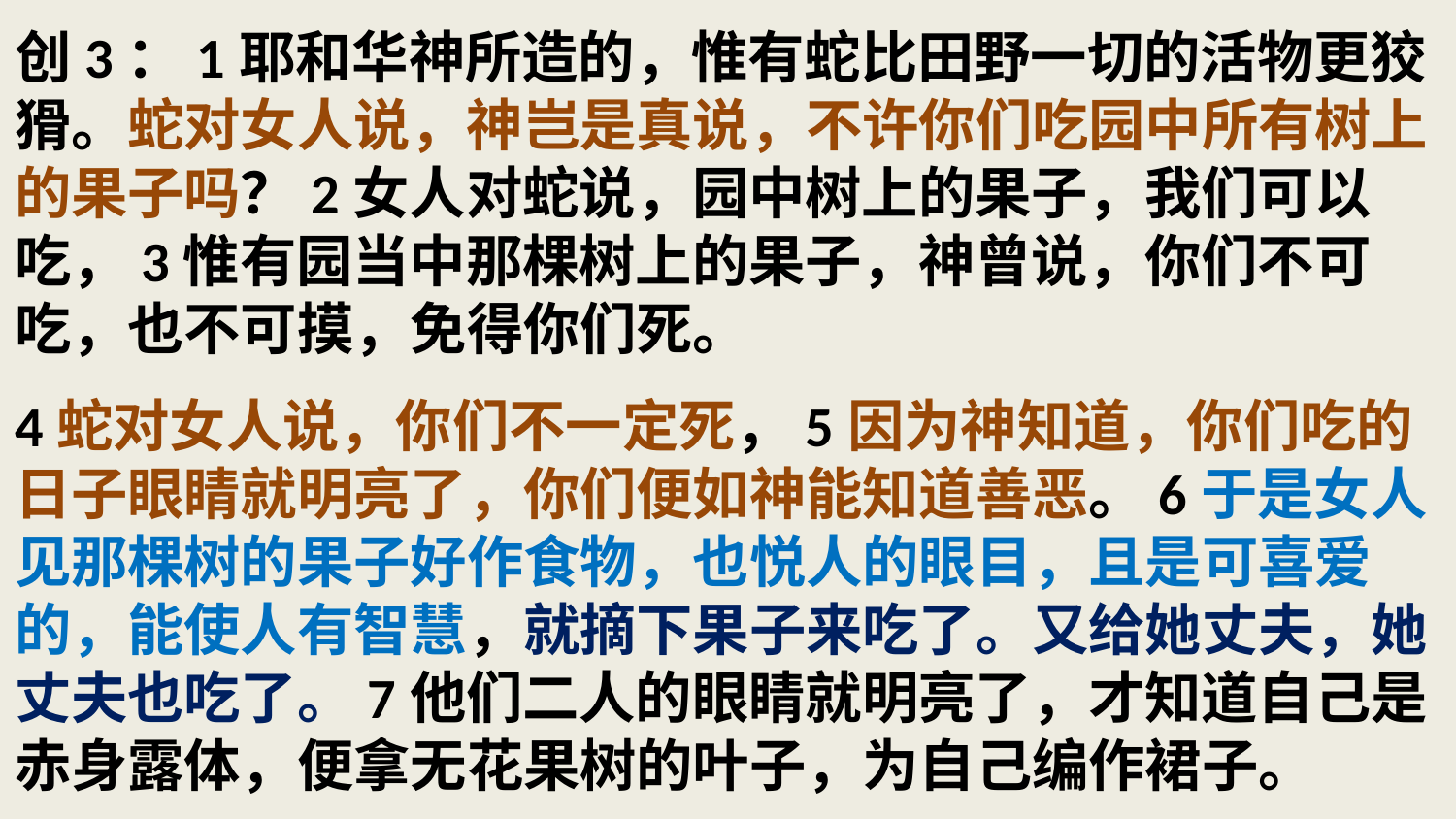

# 创3：1耶和华神所造的，惟有蛇比田野一切的活物更狡猾。蛇对女人说，神岂是真说，不许你们吃园中所有树上的果子吗？2女人对蛇说，园中树上的果子，我们可以吃，3惟有园当中那棵树上的果子，神曾说，你们不可吃，也不可摸，免得你们死。 4蛇对女人说，你们不一定死，5因为神知道，你们吃的日子眼睛就明亮了，你们便如神能知道善恶。6于是女人见那棵树的果子好作食物，也悦人的眼目，且是可喜爱的，能使人有智慧，就摘下果子来吃了。又给她丈夫，她丈夫也吃了。7他们二人的眼睛就明亮了，才知道自己是赤身露体，便拿无花果树的叶子，为自己编作裙子。